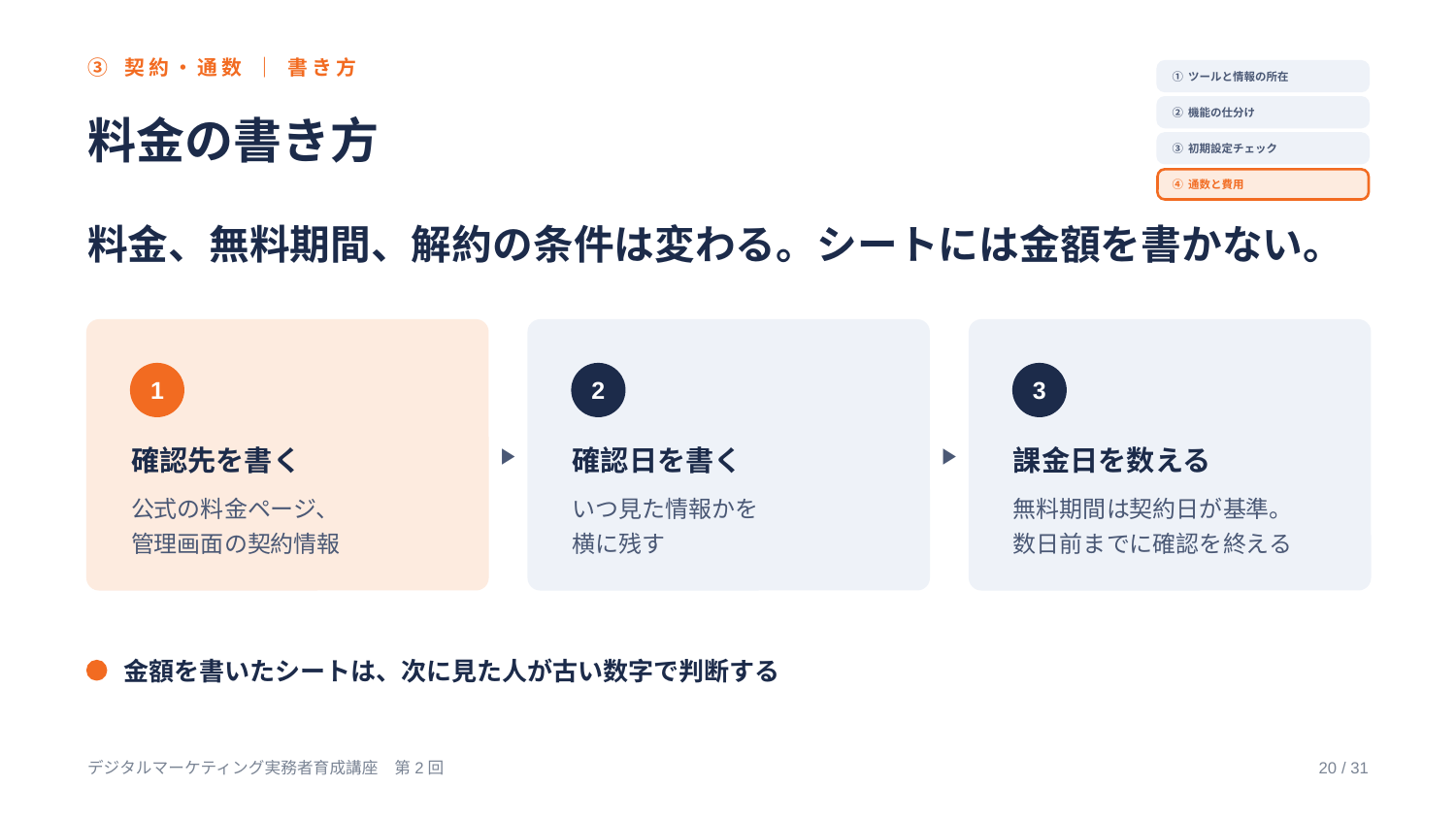

③ 契約・通数 ｜ 書き方

① ツールと情報の所在
料金の書き方

② 機能の仕分け

③ 初期設定チェック

④ 通数と費用
料金、無料期間、解約の条件は変わる。シートには金額を書かない。

1

2

3
▶
▶
確認先を書く
確認日を書く
課金日を数える
公式の料金ページ、
管理画面の契約情報
いつ見た情報かを
横に残す
無料期間は契約日が基準。
数日前までに確認を終える
金額を書いたシートは、次に見た人が古い数字で判断する

デジタルマーケティング実務者育成講座　第2回
20 / 31